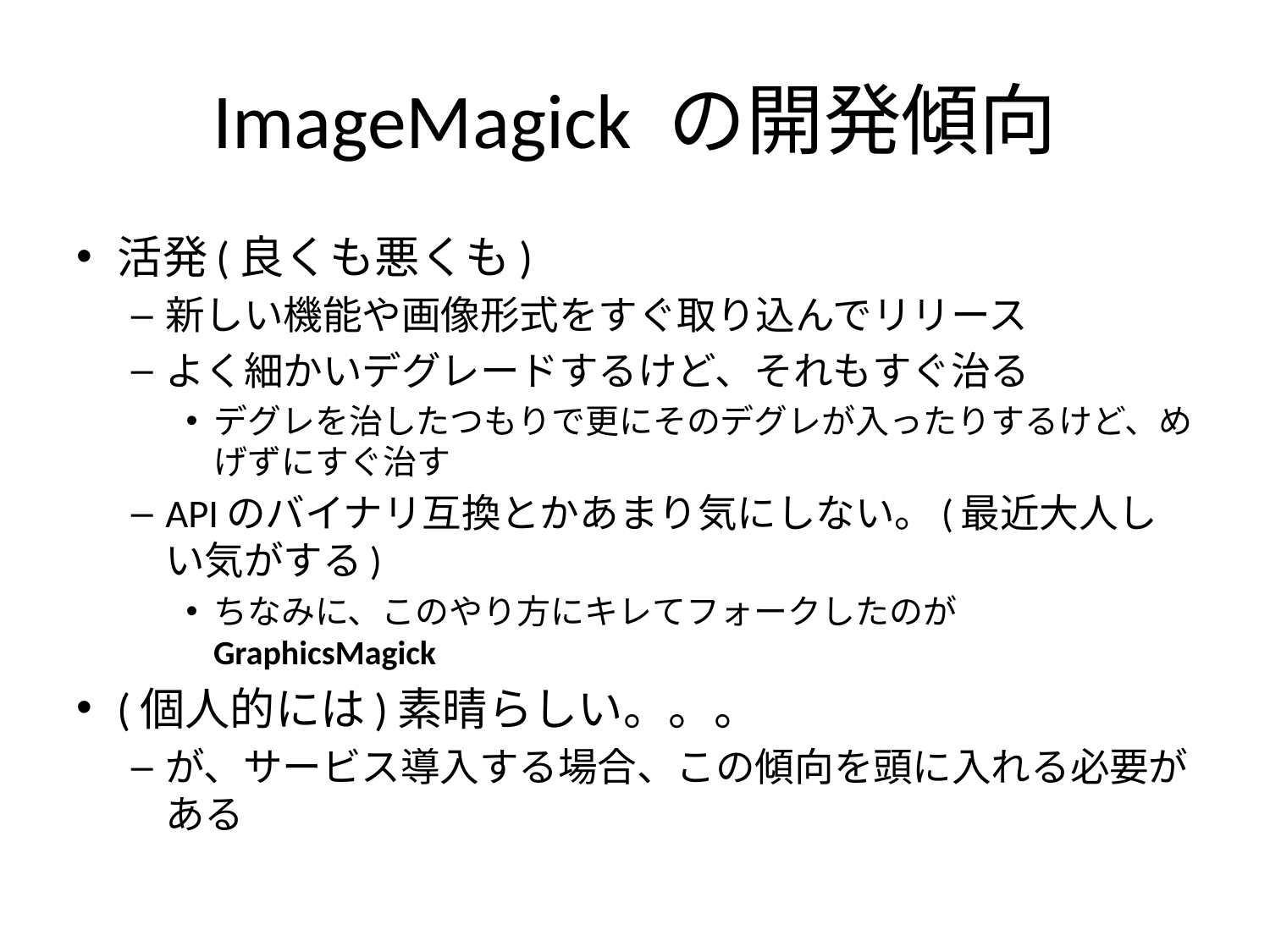

# ImageMagick の開発傾向
活発(良くも悪くも)
新しい機能や画像形式をすぐ取り込んでリリース
よく細かいデグレードするけど、それもすぐ治る
デグレを治したつもりで更にそのデグレが入ったりするけど、めげずにすぐ治す
APIのバイナリ互換とかあまり気にしない。(最近大人しい気がする)
ちなみに、このやり方にキレてフォークしたのが GraphicsMagick
(個人的には)素晴らしい。。。
が、サービス導入する場合、この傾向を頭に入れる必要がある